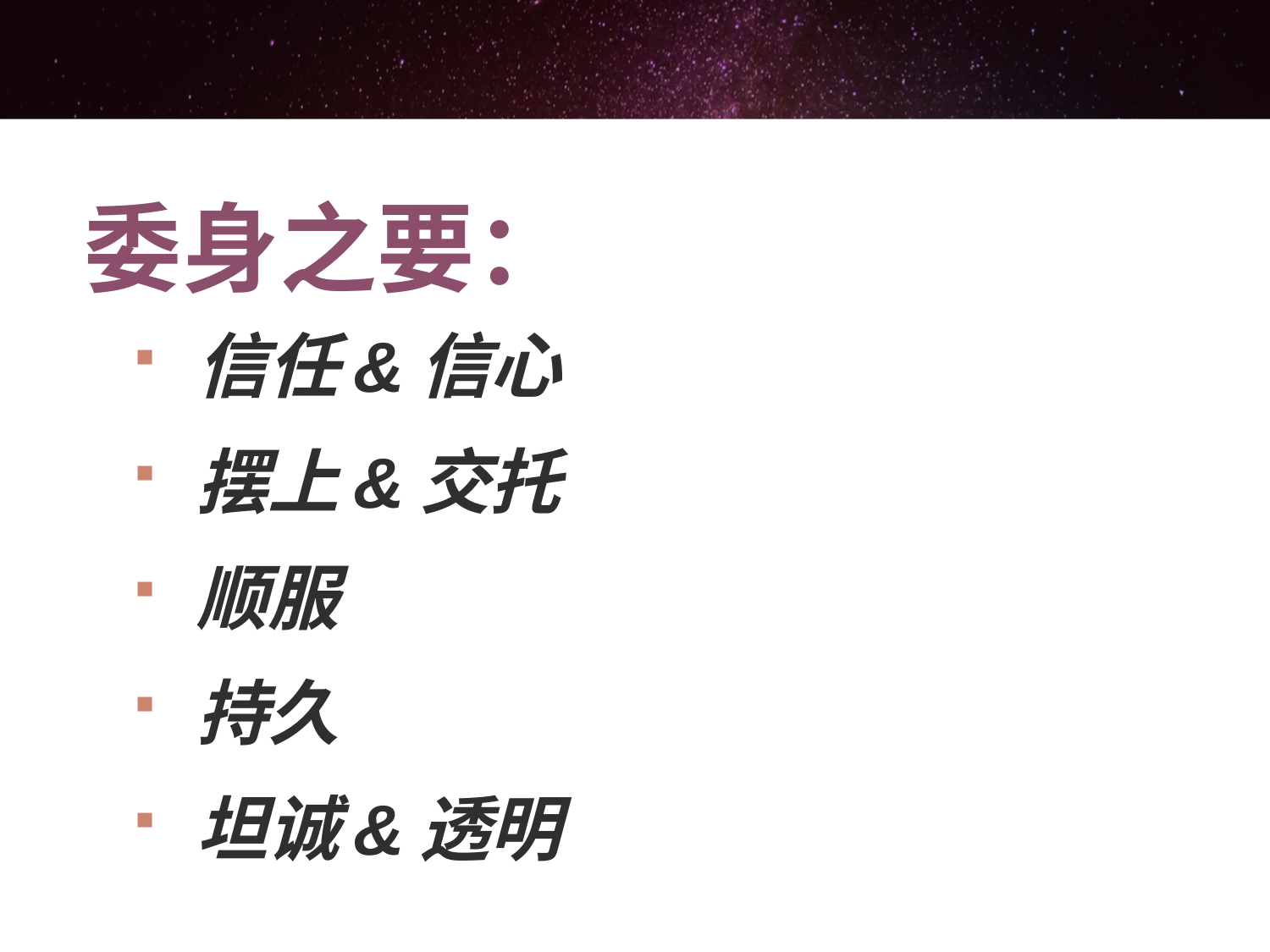

#
委身之要：
信任&信心
摆上&交托
顺服
持久
坦诚&透明